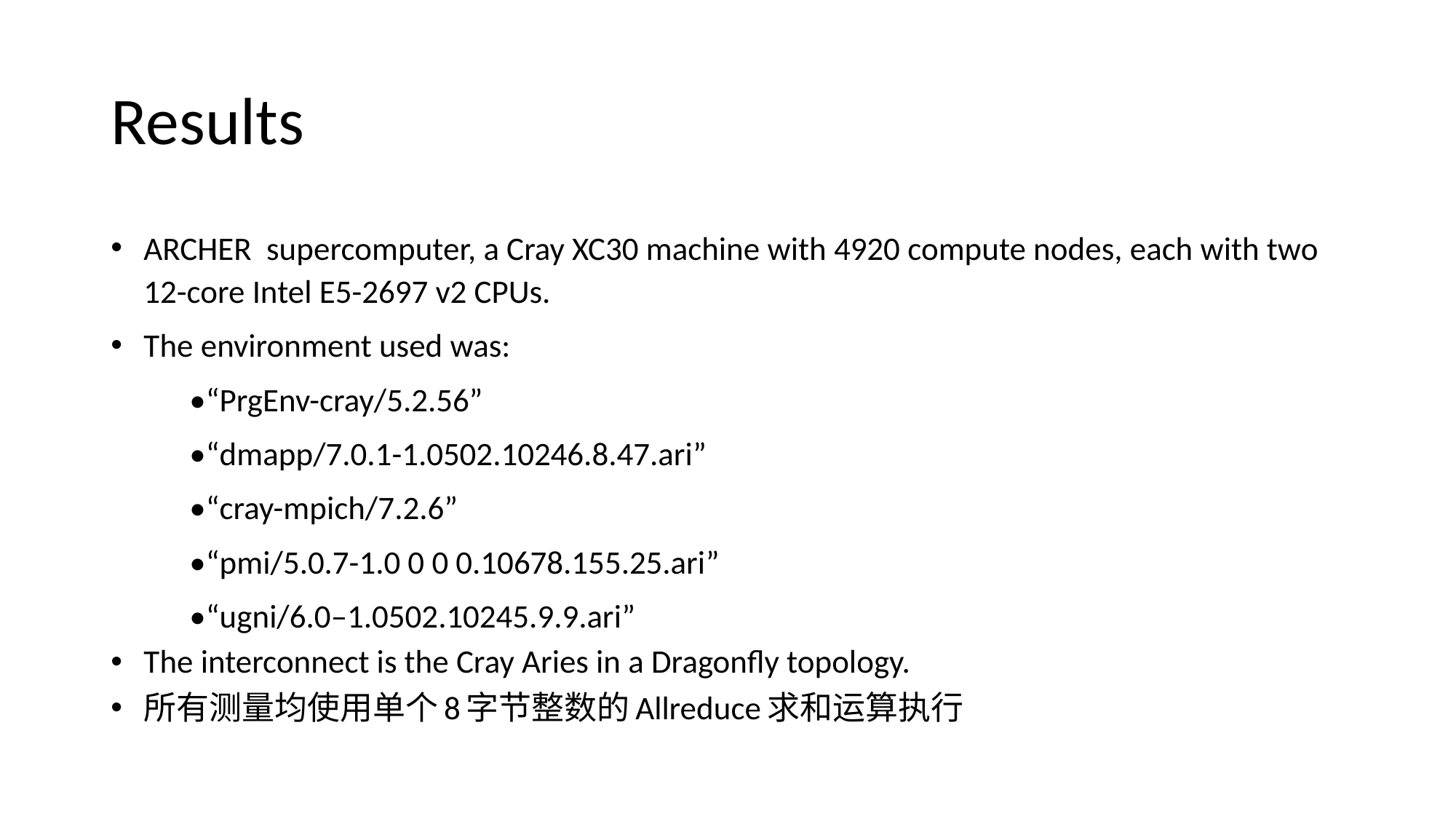

# Results
ARCHER  supercomputer, a Cray XC30 machine with 4920 compute nodes, each with two 12-core Intel E5-2697 v2 CPUs.
The environment used was:
	•“PrgEnv-cray/5.2.56”
	•“dmapp/7.0.1-1.0502.10246.8.47.ari”
	•“cray-mpich/7.2.6”
	•“pmi/5.0.7-1.0 0 0 0.10678.155.25.ari”
	•“ugni/6.0–1.0502.10245.9.9.ari”
The interconnect is the Cray Aries in a Dragonfly topology.
所有测量均使用单个8字节整数的Allreduce求和运算执行
11